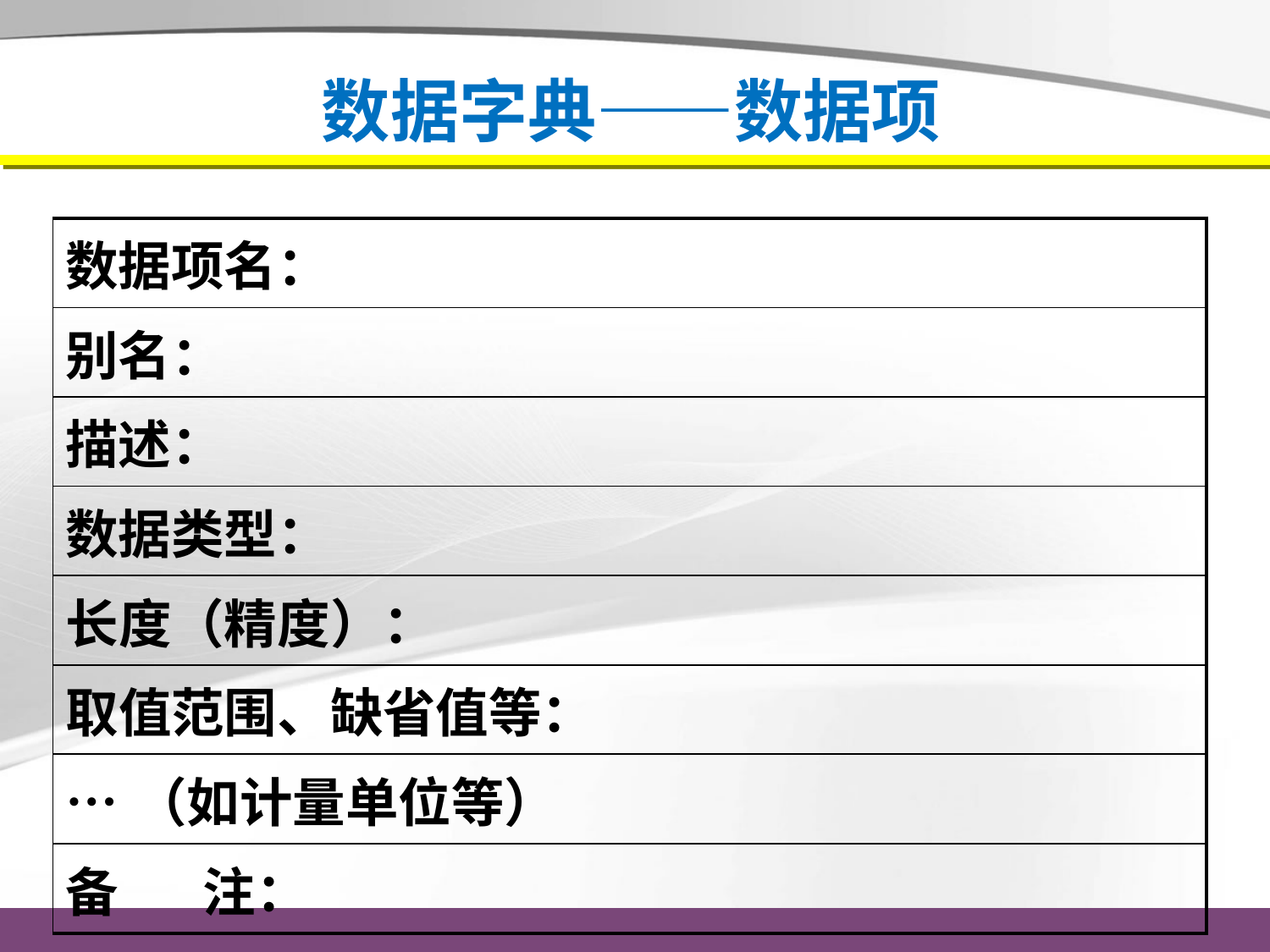

# 数据字典——数据项
| 数据项名： |
| --- |
| 别名： |
| 描述： |
| 数据类型： |
| 长度（精度）： |
| 取值范围、缺省值等： |
| …（如计量单位等） |
| 备 注： |